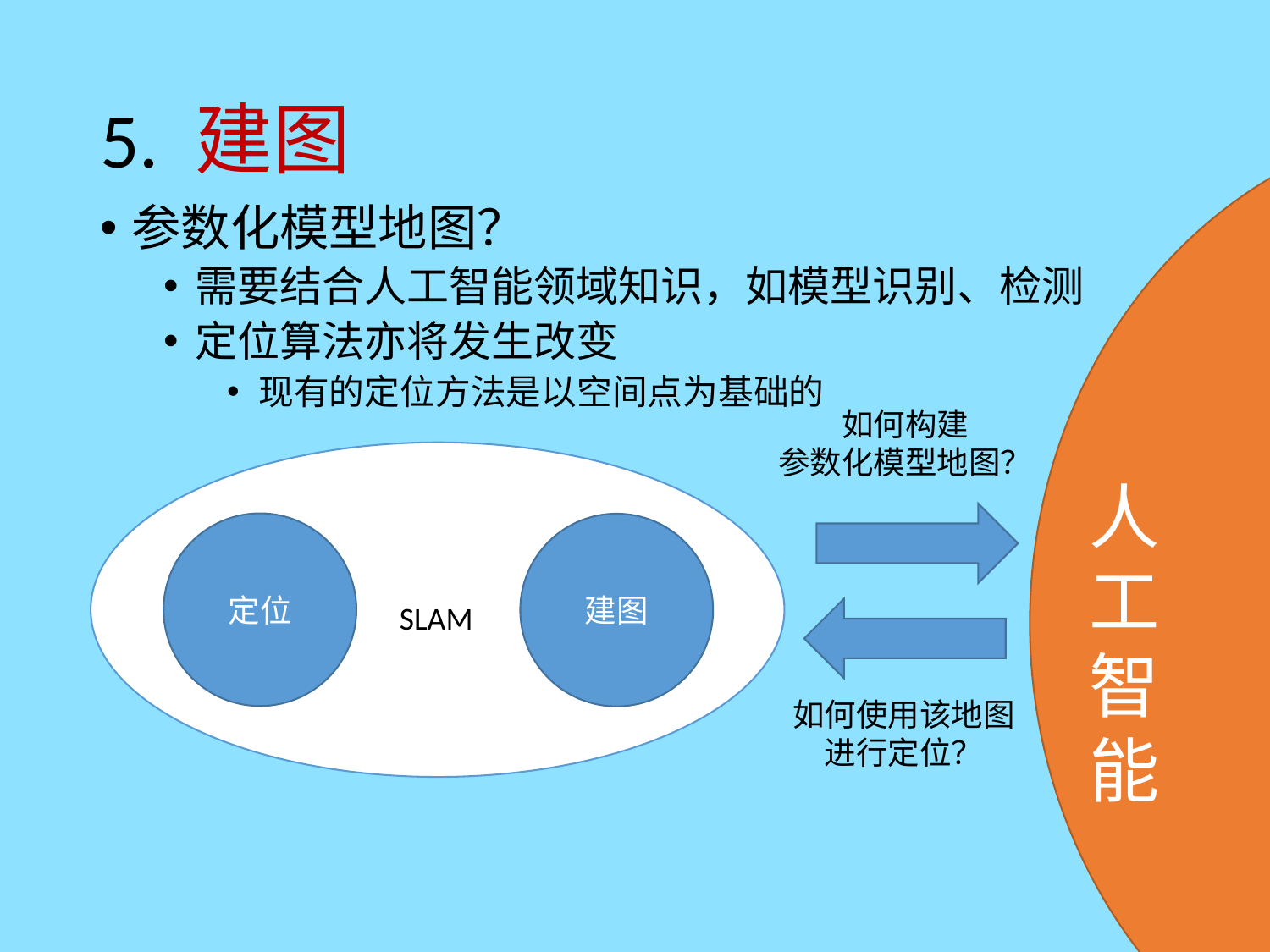

# 5. 建图

参数化模型地图？
需要结合人工智能领域知识，如模型识别、检测
定位算法亦将发生改变
现有的定位方法是以空间点为基础的
如何构建
参数化模型地图？

人工智能

定位
建图
SLAM

如何使用该地图
进行定位？